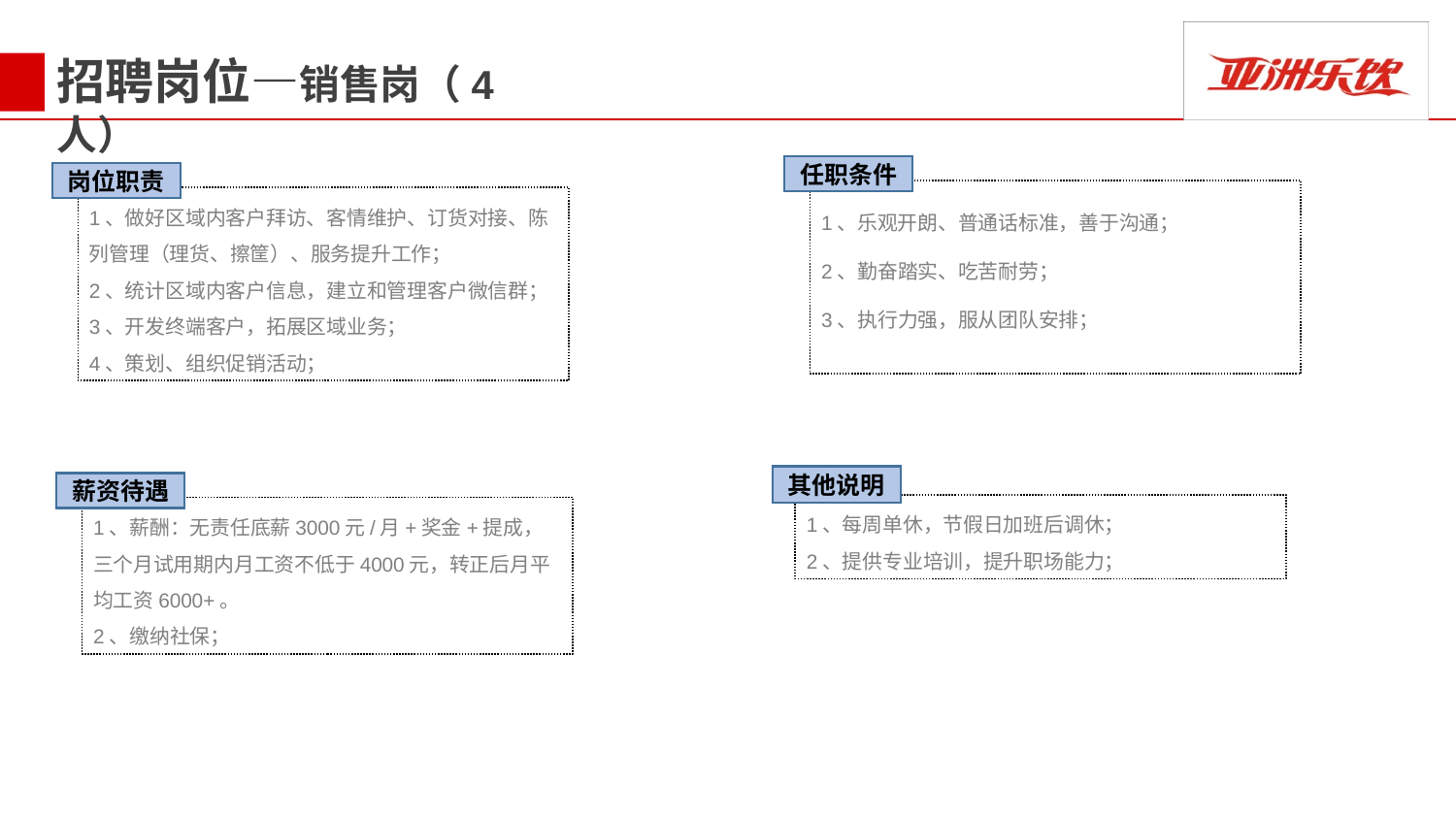

招聘岗位—销售岗（4人）
任职条件
岗位职责
1、乐观开朗、普通话标准，善于沟通；
2、勤奋踏实、吃苦耐劳；
3、执行力强，服从团队安排；

1、做好区域内客户拜访、客情维护、订货对接、陈列管理（理货、擦筐）、服务提升工作；
2、统计区域内客户信息，建立和管理客户微信群；
3、开发终端客户，拓展区域业务；
4、策划、组织促销活动；
其他说明
1、每周单休，节假日加班后调休；
2、提供专业培训，提升职场能力；
薪资待遇
1、薪酬：无责任底薪3000元/月+奖金+提成，三个月试用期内月工资不低于4000元，转正后月平均工资6000+。
2、缴纳社保；